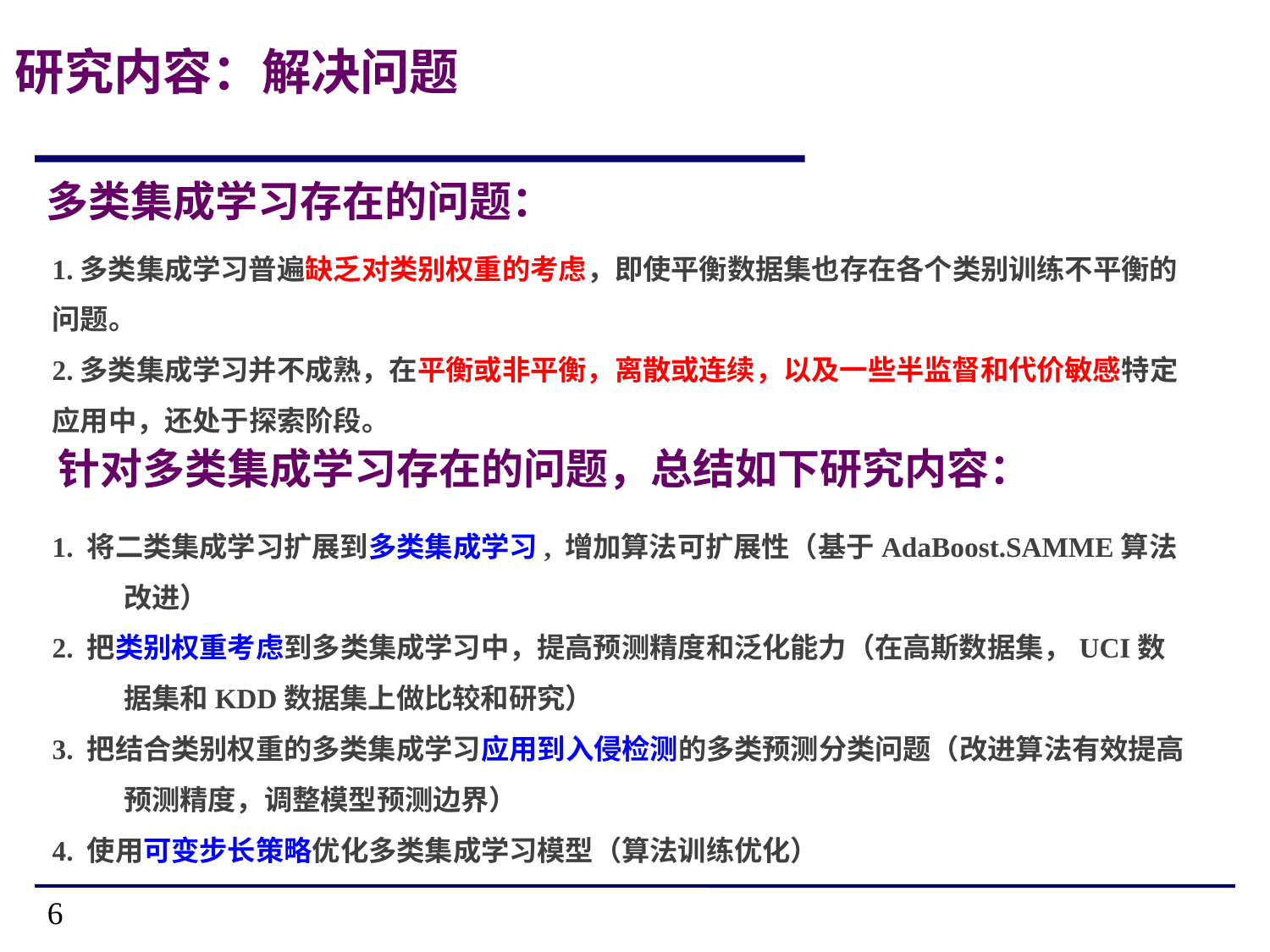

6
研究内容：解决问题
多类集成学习存在的问题：
1.多类集成学习普遍缺乏对类别权重的考虑，即使平衡数据集也存在各个类别训练不平衡的问题。
2.多类集成学习并不成熟，在平衡或非平衡，离散或连续，以及一些半监督和代价敏感特定应用中，还处于探索阶段。
针对多类集成学习存在的问题，总结如下研究内容：
1. 将二类集成学习扩展到多类集成学习, 增加算法可扩展性（基于AdaBoost.SAMME算法改进）
2. 把类别权重考虑到多类集成学习中，提高预测精度和泛化能力（在高斯数据集，UCI数据集和KDD数据集上做比较和研究）
3. 把结合类别权重的多类集成学习应用到入侵检测的多类预测分类问题（改进算法有效提高预测精度，调整模型预测边界）
4. 使用可变步长策略优化多类集成学习模型（算法训练优化）

6